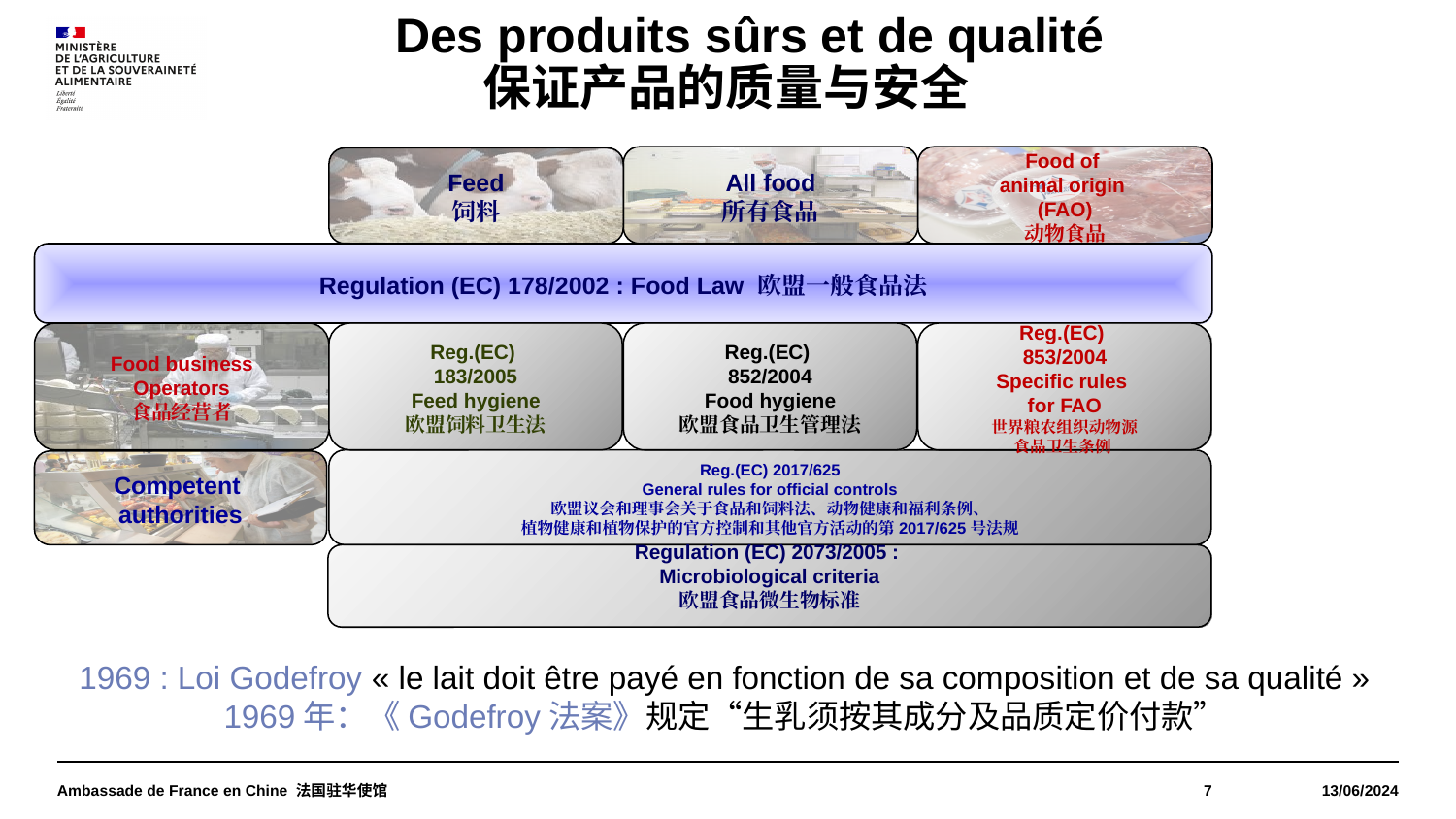

Des produits sûrs et de qualité
       保证产品的质量与安全
All food
所有食品
Food of
animal origin
(FAO)
动物食品
Feed
饲料
Regulation (EC) 178/2002 : Food Law 欧盟一般食品法
Food business
Operators
食品经营者
Reg.(EC)
183/2005
Feed hygiene
欧盟饲料卫生法
Reg.(EC)
852/2004
Food hygiene
欧盟食品卫生管理法
Reg.(EC)
853/2004
Specific rules
for FAO
世界粮农组织动物源
食品卫生条例
Reg.(EC) 2017/625
General rules for official controls
欧盟议会和理事会关于食品和饲料法、动物健康和福利条例、
植物健康和植物保护的官方控制和其他官方活动的第2017/625号法规
Regulation (EC) 2073/2005 :
Microbiological criteria
欧盟食品微生物标准

Competent
authorities
1969 : Loi Godefroy « le lait doit être payé en fonction de sa composition et de sa qualité »
1969年：《Godefroy法案》规定“生乳须按其成分及品质定价付款”
Ambassade de France en Chine 法国驻华使馆
7
13/06/2024